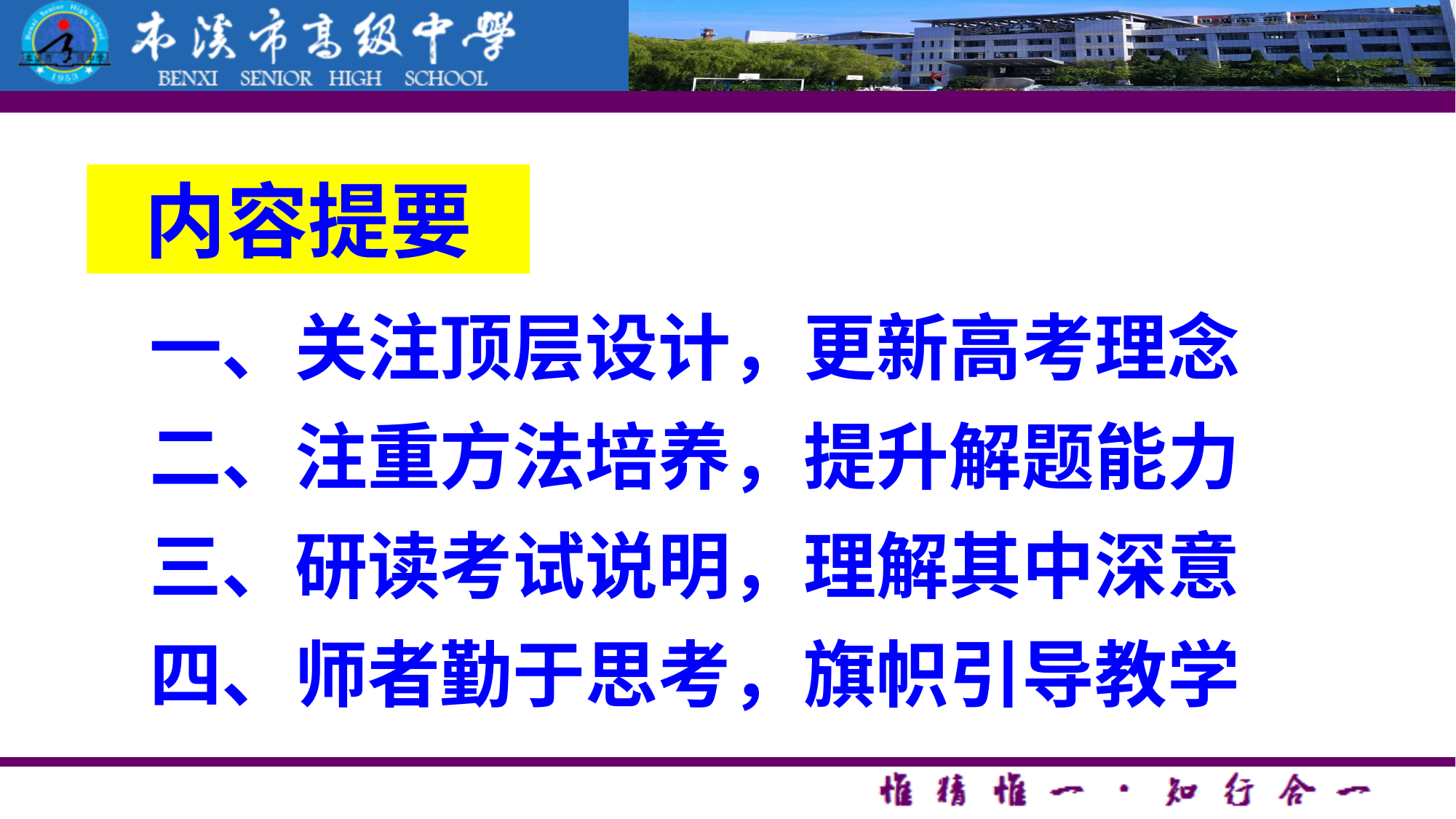

内容提要
一、关注顶层设计，更新高考理念
二、注重方法培养，提升解题能力
三、研读考试说明，理解其中深意
四、师者勤于思考，旗帜引导教学